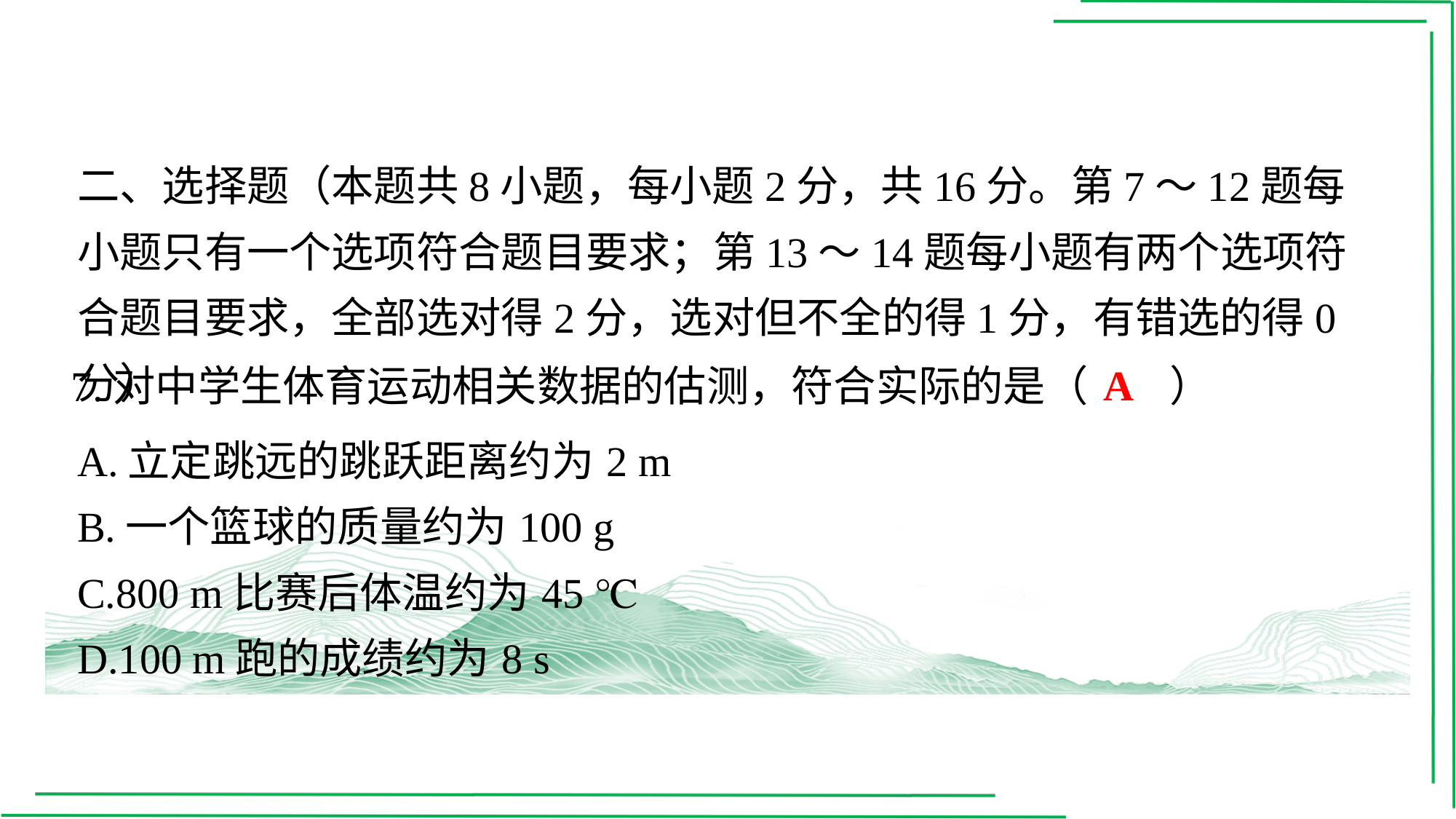

二、选择题（本题共8小题，每小题2分，共16分。第7～12题每小题只有一个选项符合题目要求；第13～14题每小题有两个选项符合题目要求，全部选对得2分，选对但不全的得1分，有错选的得0分）
A
7.对中学生体育运动相关数据的估测，符合实际的是（　A　）
| A.立定跳远的跳跃距离约为2 m |
| --- |
| B.一个篮球的质量约为100 g |
| C.800 m比赛后体温约为45 ℃ |
| D.100 m跑的成绩约为8 s |